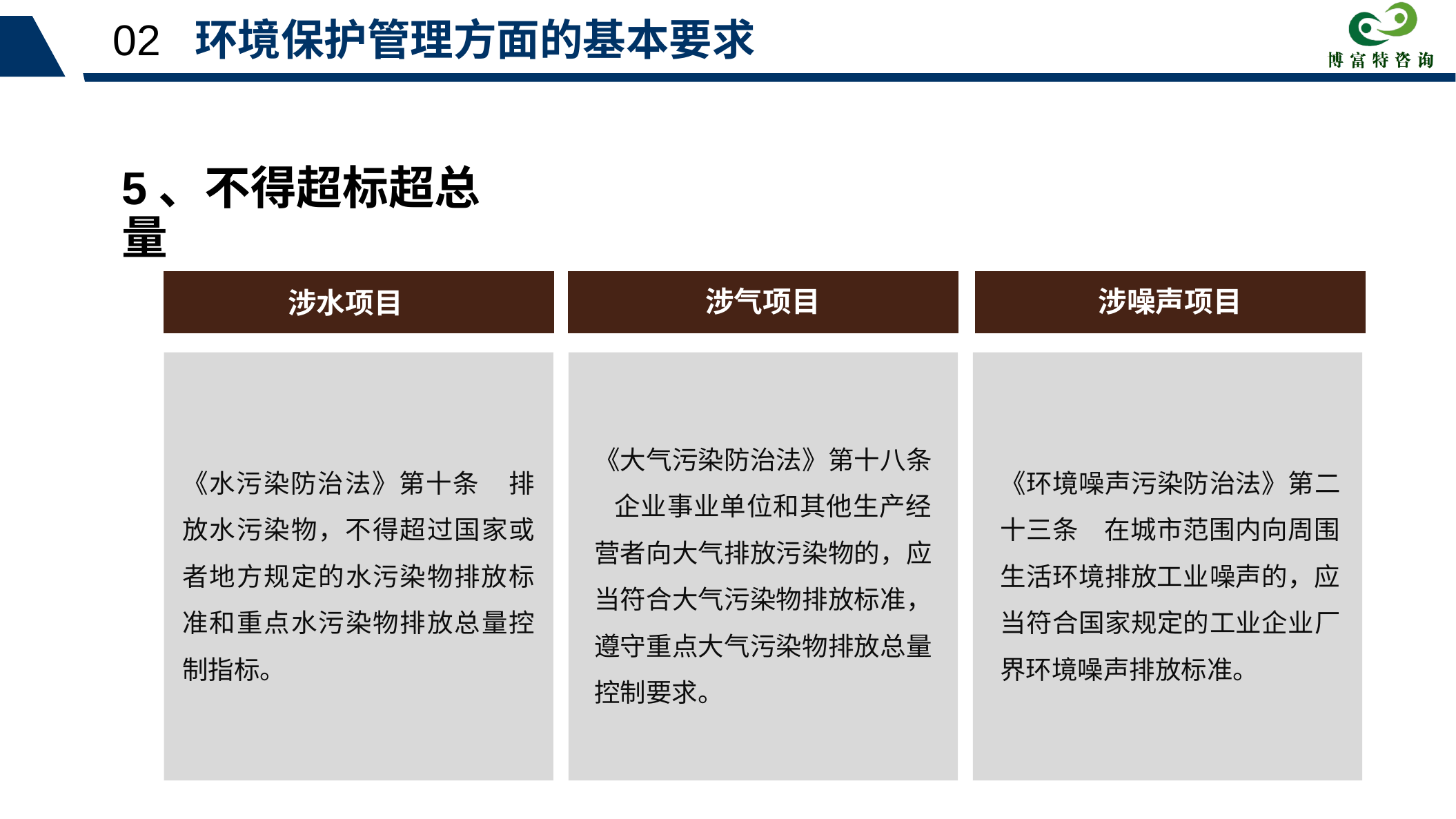

02  环境保护管理方面的基本要求

5、不得超标超总量

涉气项目
涉噪声项目
涉水项目

《大气污染防治法》第十八条    企业事业单位和其他生产经营者向大气排放污染物的，应当符合大气污染物排放标准，遵守重点大气污染物排放总量控制要求。
《水污染防治法》第十条    排放水污染物，不得超过国家或者地方规定的水污染物排放标准和重点水污染物排放总量控制指标。
《环境噪声污染防治法》第二十三条    在城市范围内向周围生活环境排放工业噪声的，应当符合国家规定的工业企业厂界环境噪声排放标准。